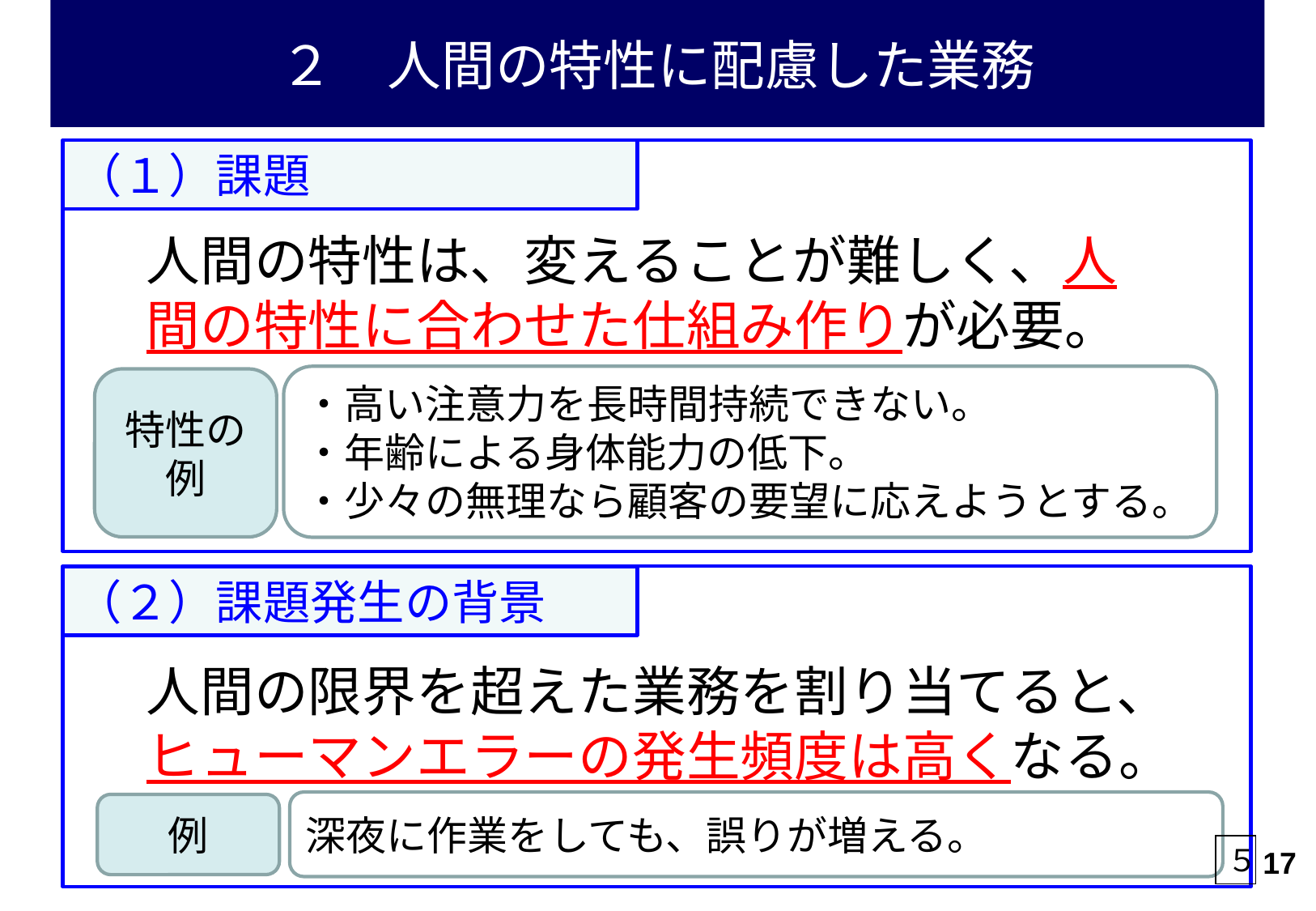

# ２　人間の特性に配慮した業務

（１）課題
人間の特性は、変えることが難しく、人間の特性に合わせた仕組み作りが必要。
・高い注意力を長時間持続できない。
・年齢による身体能力の低下。
・少々の無理なら顧客の要望に応えようとする。
特性の
例

（２）課題発生の背景
人間の限界を超えた業務を割り当てると、ヒューマンエラーの発生頻度は高くなる。
深夜に作業をしても、誤りが増える。
例
５
17